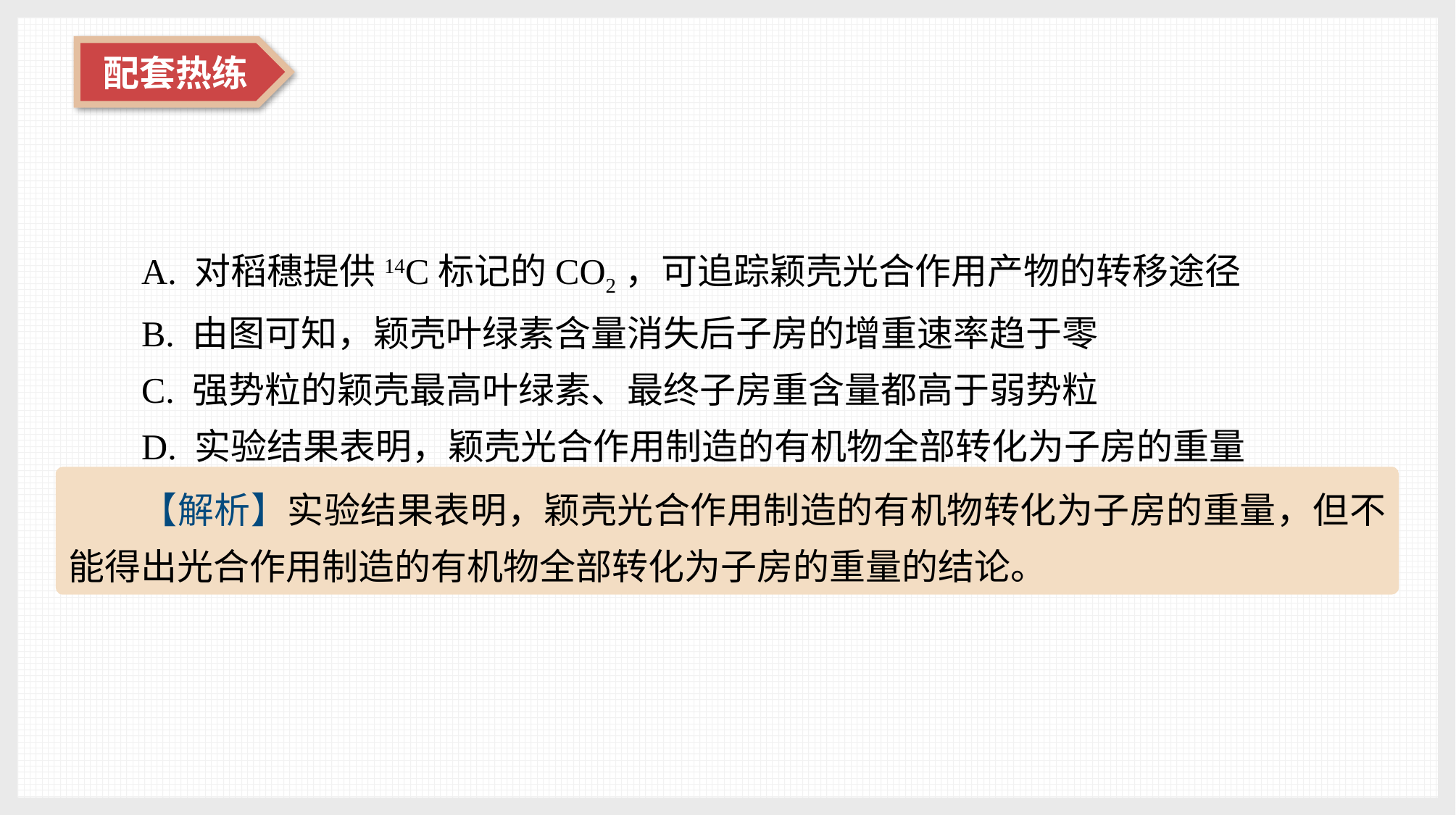

A. 对稻穗提供14C标记的CO2，可追踪颖壳光合作用产物的转移途径
B. 由图可知，颖壳叶绿素含量消失后子房的增重速率趋于零
C. 强势粒的颖壳最高叶绿素、最终子房重含量都高于弱势粒
D. 实验结果表明，颖壳光合作用制造的有机物全部转化为子房的重量
【解析】实验结果表明，颖壳光合作用制造的有机物转化为子房的重量，但不能得出光合作用制造的有机物全部转化为子房的重量的结论。